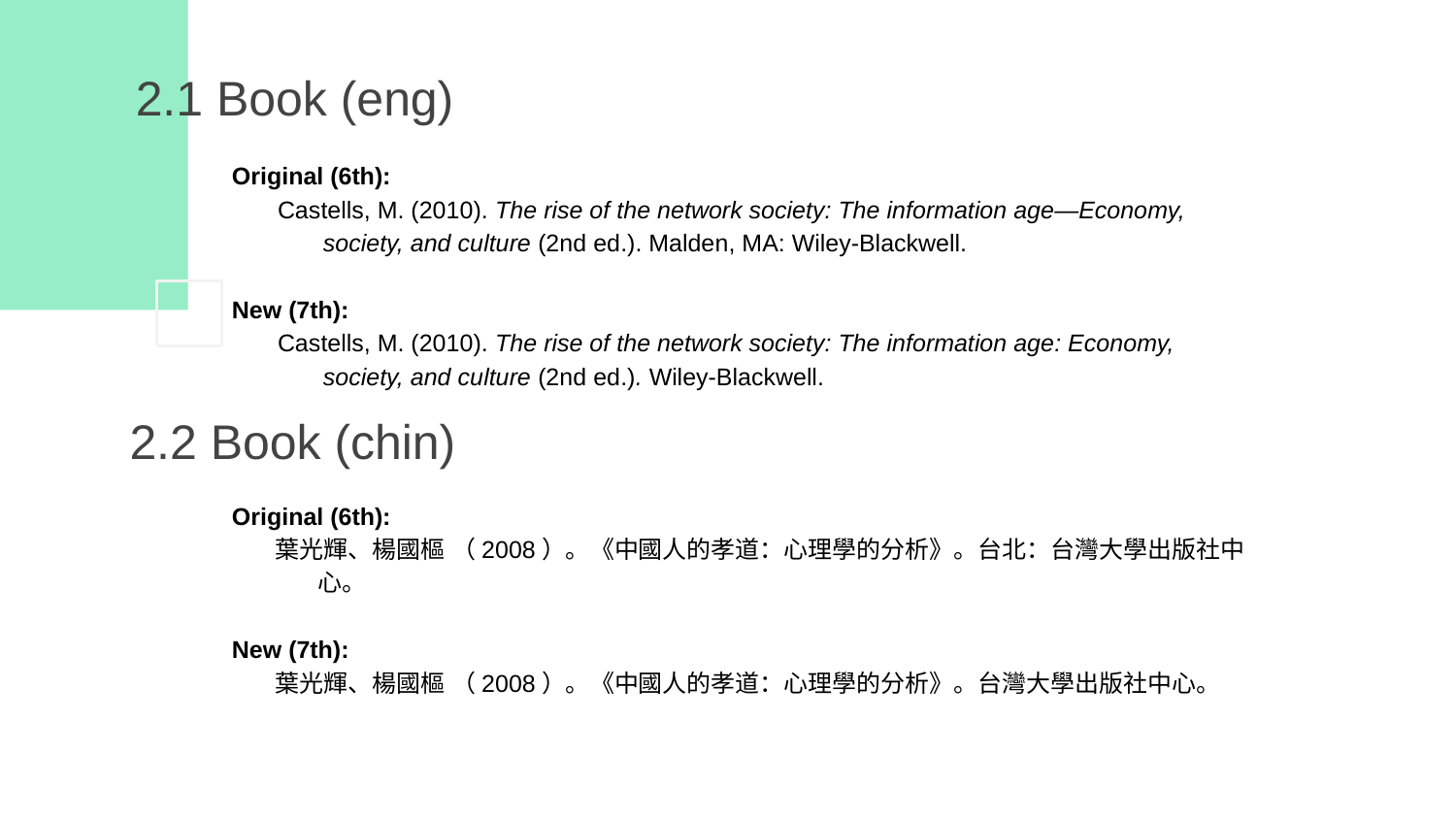

# 2.1 Book (eng)
Original (6th):
Castells, M. (2010). The rise of the network society: The information age—Economy, society, and culture (2nd ed.). Malden, MA: Wiley-Blackwell.

New (7th):
Castells, M. (2010). The rise of the network society: The information age: Economy, society, and culture (2nd ed.). Wiley-Blackwell.
2.2 Book (chin)
Original (6th):
葉光輝、楊國樞 （2008）。《中國人的孝道：心理學的分析》。台北：台灣大學出版社中心。

New (7th):
葉光輝、楊國樞 （2008）。《中國人的孝道：心理學的分析》。台灣大學出版社中心。